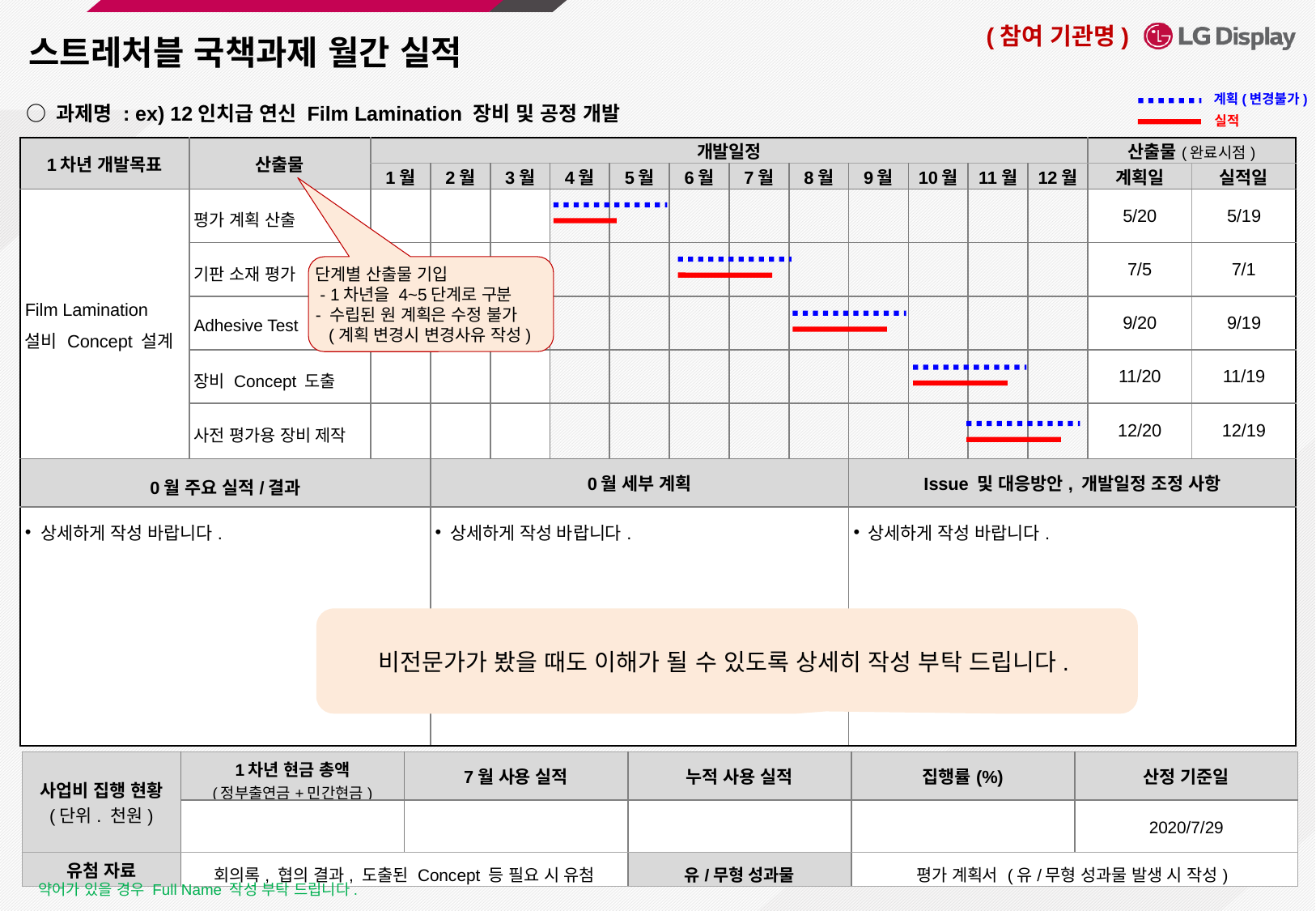

(참여 기관명)
# 스트레처블 국책과제 월간 실적
계획(변경불가)
○ 과제명 : ex) 12인치급 연신 Film Lamination 장비 및 공정 개발

실적

| 1차년 개발목표 | 산출물 | 개발일정 |  |  |  |  |  |  |  |  |  |  |  | 산출물(완료시점) |  |
| --- | --- | --- | --- | --- | --- | --- | --- | --- | --- | --- | --- | --- | --- | --- | --- |
|  |  | 1월 | 2월 | 3월 | 4월 | 5월 | 6월 | 7월 | 8월 | 9월 | 10월 | 11월 | 12월 | 계획일 | 실적일 |
| Film Lamination 설비 Concept 설계 | 평가 계획 산출 |  |  |  |  |  |  |  |  |  |  |  |  | 5/20 | 5/19 |
|  | 기판 소재 평가 |  |  |  |  |  |  |  |  |  |  |  |  | 7/5 | 7/1 |
|  | Adhesive Test |  |  |  |  |  |  |  |  |  |  |  |  | 9/20 | 9/19 |
|  | 장비 Concept 도출 |  |  |  |  |  |  |  |  |  |  |  |  | 11/20 | 11/19 |
|  | 사전 평가용 장비 제작 |  |  |  |  |  |  |  |  |  |  |  |  | 12/20 | 12/19 |
| 0월 주요 실적/결과 |  |  | 0월 세부 계획 |  |  |  |  |  |  | Issue 및 대응방안, 개발일정 조정 사항 |  |  |  |  |  |
| 상세하게 작성 바랍니다. |  |  | 상세하게 작성 바랍니다. |  |  |  |  |  |  | 상세하게 작성 바랍니다. |  |  |  |  |  |

단계별 산출물 기입
 - 1차년을 4~5단계로 구분
- 수립된 원 계획은 수정 불가
  (계획 변경시 변경사유 작성)

비전문가가 봤을 때도 이해가 될 수 있도록 상세히 작성 부탁 드립니다.
| 사업비 집행 현황 (단위. 천원) | 1차년 현금 총액 (정부출연금+민간현금) | 7월 사용 실적 | 누적 사용 실적 | 집행률(%) | 산정 기준일 |
| --- | --- | --- | --- | --- | --- |
|  |  |  |  |  | 2020/7/29 |
| 유첨 자료 | 회의록, 협의 결과, 도출된 Concept 등 필요 시 유첨 |  | 유/무형 성과물 | 평가 계획서 (유/무형 성과물 발생 시 작성) |  |
약어가 있을 경우 Full Name 작성 부탁 드립니다.